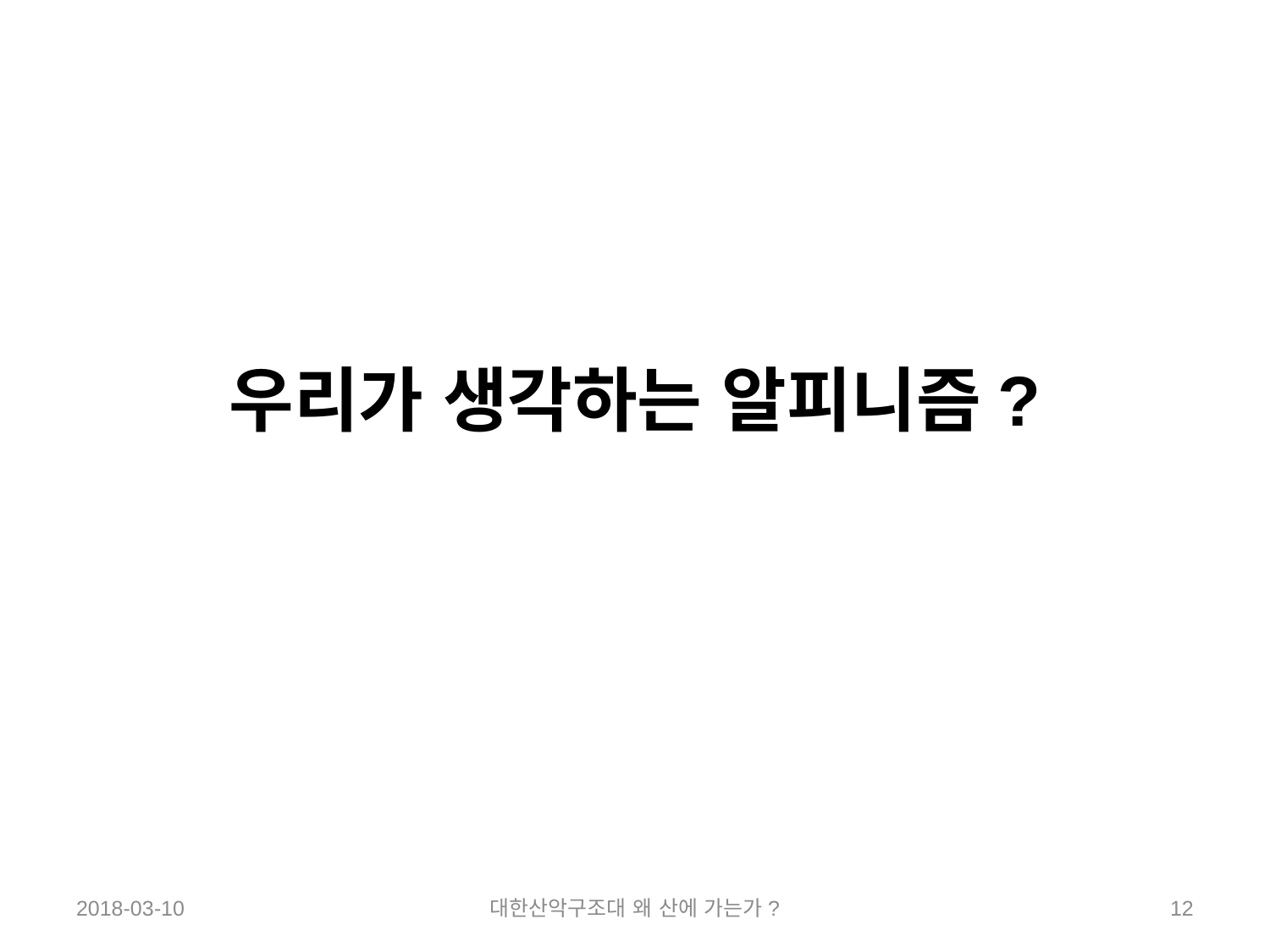

# 우리가 생각하는 알피니즘?

2018-03-10
대한산악구조대 왜 산에 가는가?
12